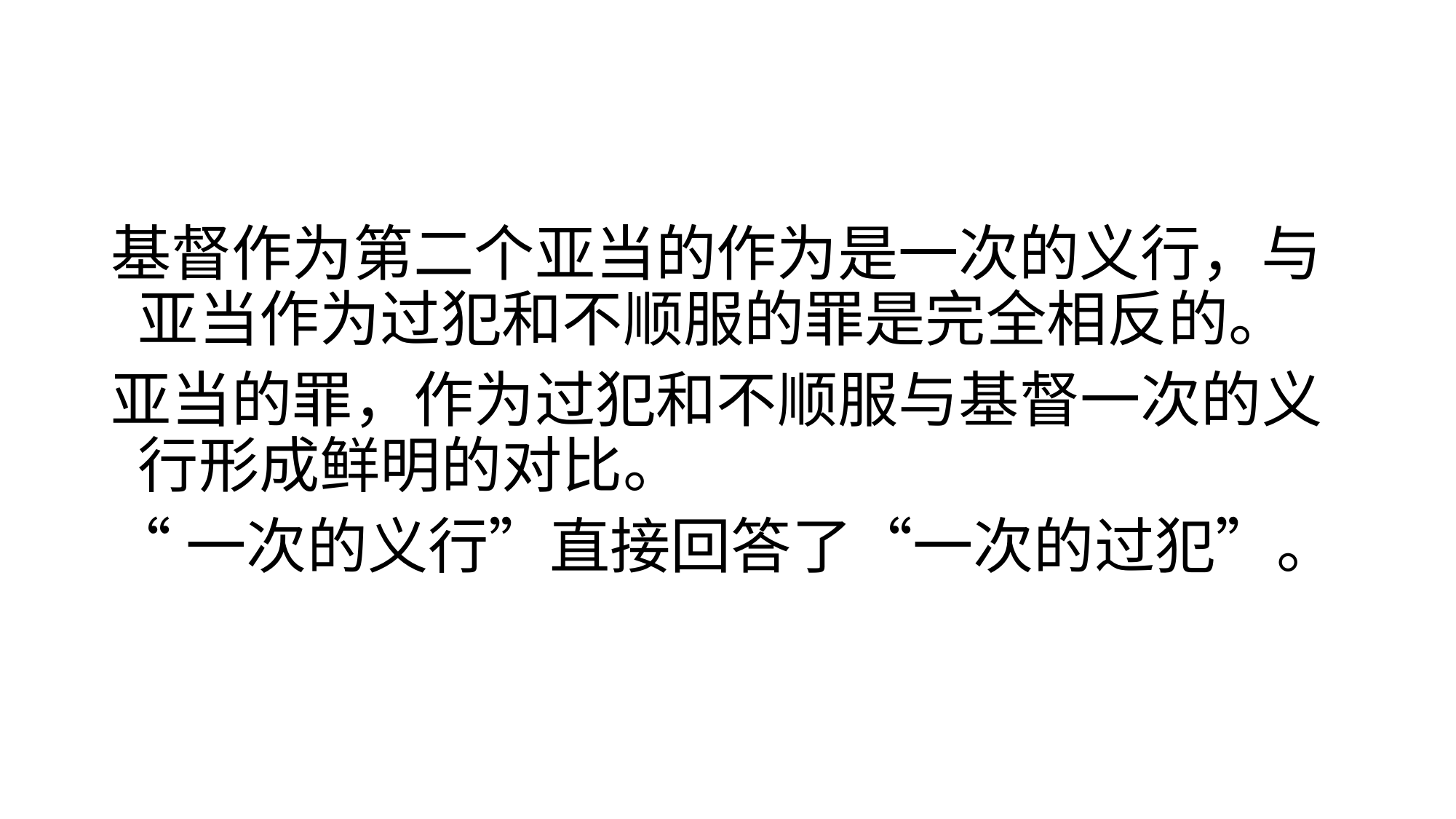

#
基督作为第二个亚当的作为是一次的义行，与亚当作为过犯和不顺服的罪是完全相反的。
亚当的罪，作为过犯和不顺服与基督一次的义行形成鲜明的对比。
“一次的义行”直接回答了“一次的过犯”。